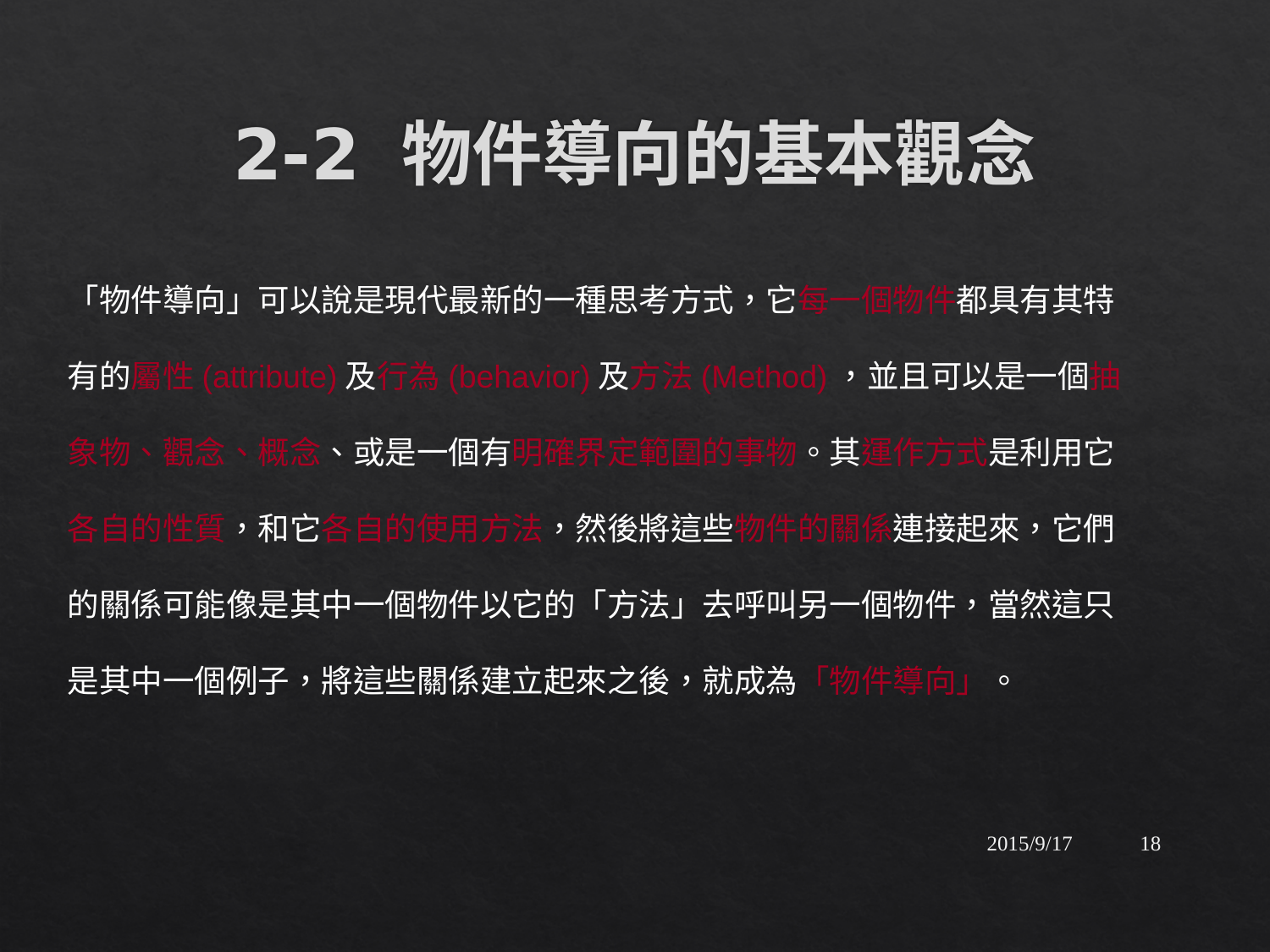

# 2-2 物件導向的基本觀念
「物件導向」可以說是現代最新的一種思考方式，它每一個物件都具有其特有的屬性(attribute)及行為(behavior)及方法(Method)，並且可以是一個抽象物、觀念、概念、或是一個有明確界定範圍的事物。其運作方式是利用它各自的性質，和它各自的使用方法，然後將這些物件的關係連接起來，它們的關係可能像是其中一個物件以它的「方法」去呼叫另一個物件，當然這只是其中一個例子，將這些關係建立起來之後，就成為「物件導向」。
2015/9/17
18